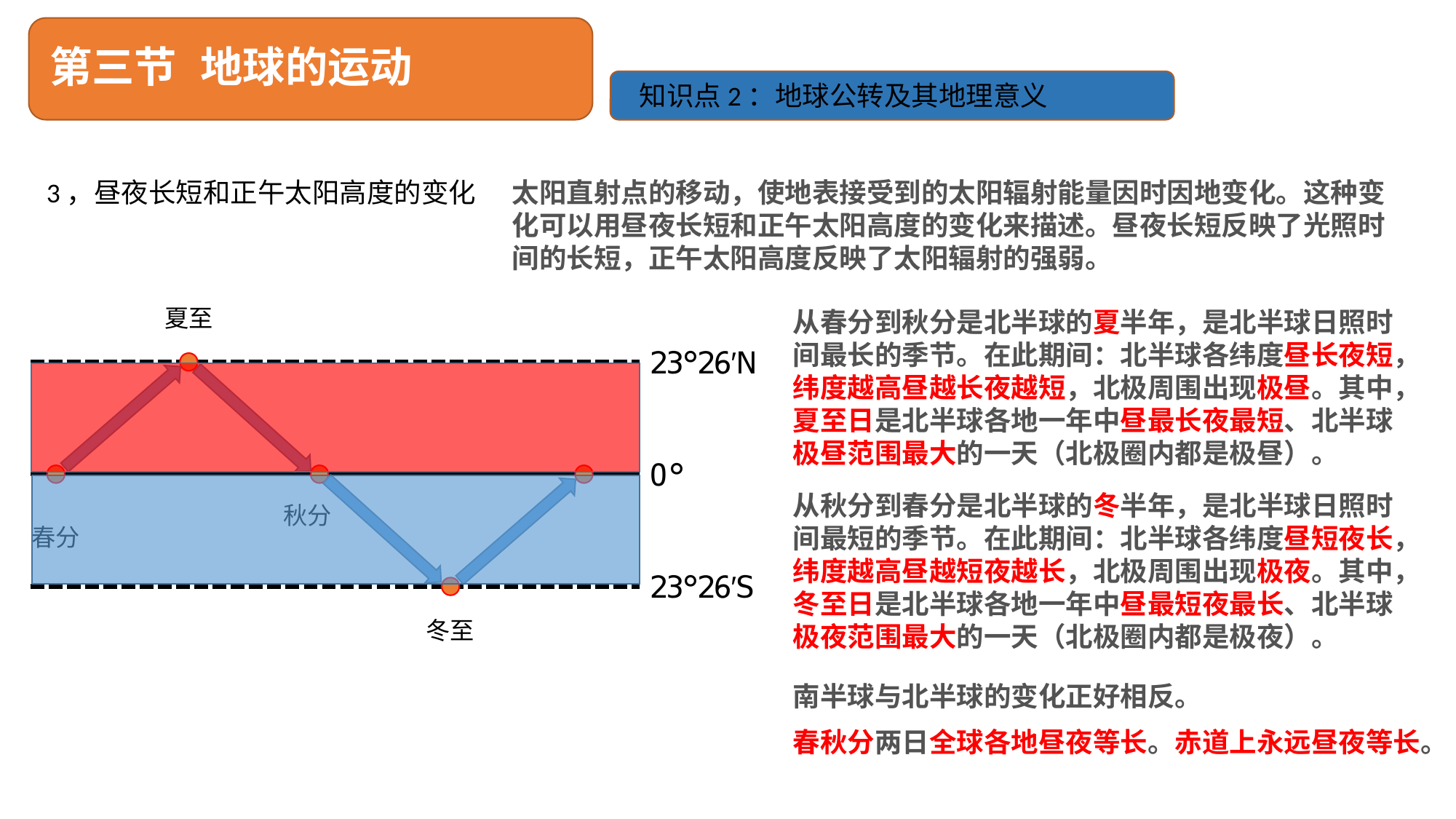

# 第三节  地球的运动
知识点2：地球公转及其地理意义
3，昼夜长短和正午太阳高度的变化
太阳直射点的移动，使地表接受到的太阳辐射能量因时因地变化。这种变化可以用昼夜长短和正午太阳高度的变化来描述。昼夜长短反映了光照时间的长短，正午太阳高度反映了太阳辐射的强弱。
夏至
从春分到秋分是北半球的夏半年，是北半球日照时间最长的季节。在此期间：北半球各纬度昼长夜短，纬度越高昼越长夜越短，北极周围出现极昼。其中，夏至日是北半球各地一年中昼最长夜最短、北半球极昼范围最大的一天（北极圈内都是极昼）。
23°26′N

0°

从秋分到春分是北半球的冬半年，是北半球日照时间最短的季节。在此期间：北半球各纬度昼短夜长，纬度越高昼越短夜越长，北极周围出现极夜。其中，冬至日是北半球各地一年中昼最短夜最长、北半球极夜范围最大的一天（北极圈内都是极夜）。
秋分
春分

23°26′S

冬至
南半球与北半球的变化正好相反。
春秋分两日全球各地昼夜等长。赤道上永远昼夜等长。